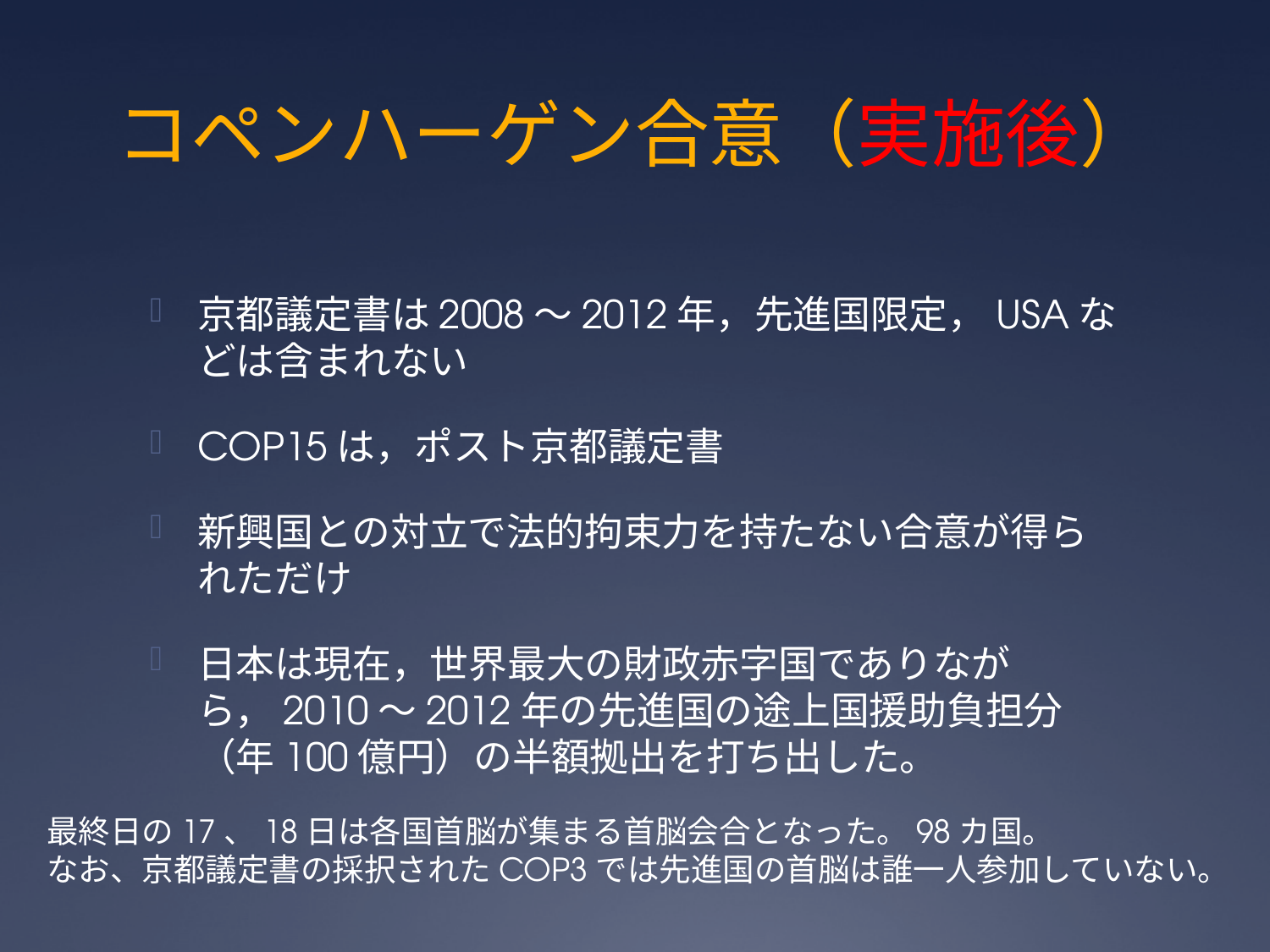

# コペンハーゲン合意（実施後）
京都議定書は2008〜2012年，先進国限定，USAなどは含まれない
COP15は，ポスト京都議定書
新興国との対立で法的拘束力を持たない合意が得られただけ
日本は現在，世界最大の財政赤字国でありながら，2010〜2012年の先進国の途上国援助負担分（年100億円）の半額拠出を打ち出した。

最終日の17、18日は各国首脳が集まる首脳会合となった。98カ国。
なお、京都議定書の採択されたCOP3では先進国の首脳は誰一人参加していない。